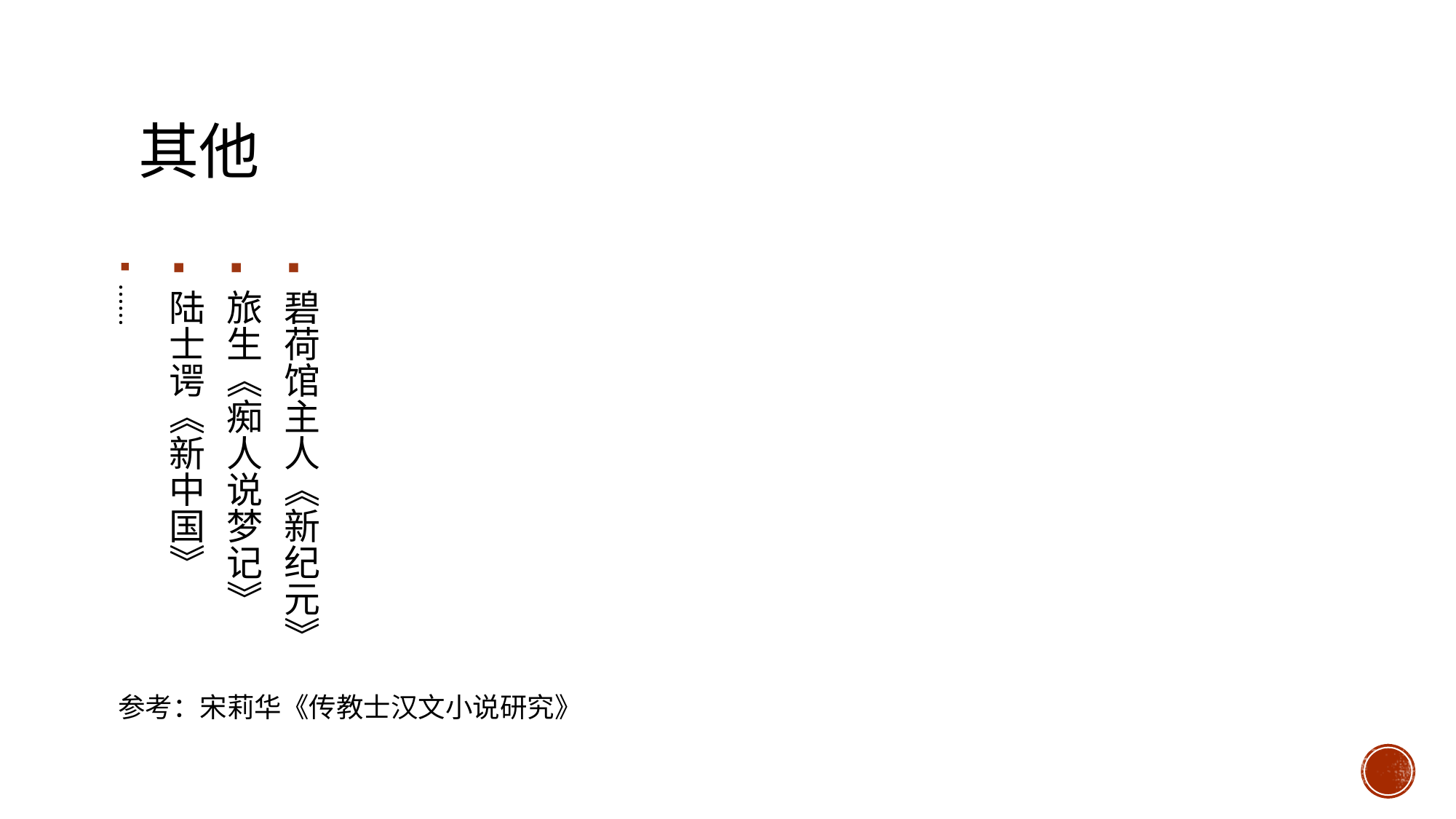

# 其他
碧荷馆主人《新纪元》
旅生《痴人说梦记》
陆士谔《新中国》
……
参考：宋莉华《传教士汉文小说研究》